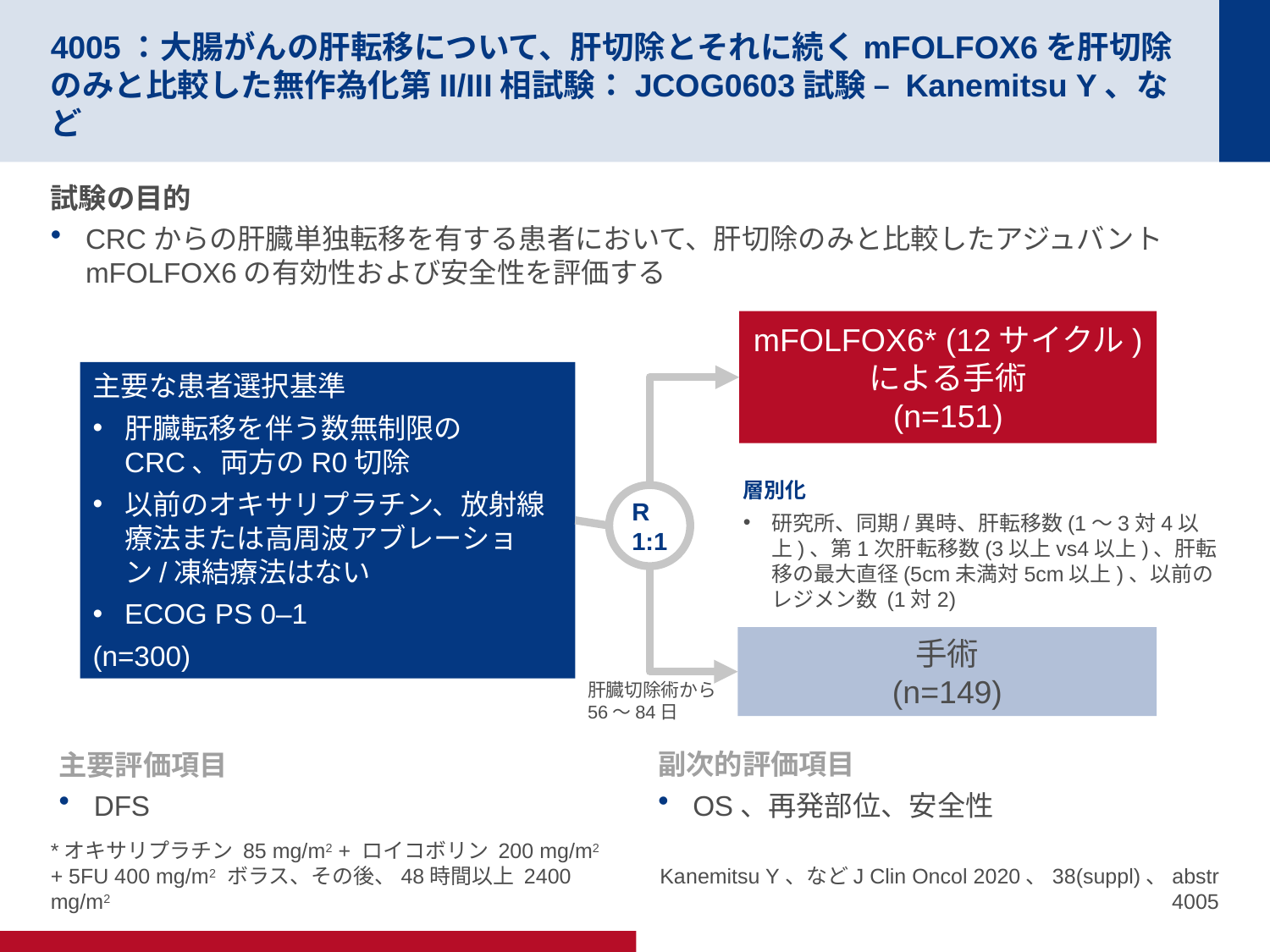

# 4005：大腸がんの肝転移について、肝切除とそれに続くmFOLFOX6を肝切除のみと比較した無作為化第II/III相試験：JCOG0603試験 – Kanemitsu Y、など
試験の目的
CRCからの肝臓単独転移を有する患者において、肝切除のみと比較したアジュバントmFOLFOX6の有効性および安全性を評価する
mFOLFOX6* (12サイクル) による手術
(n=151)
主要な患者選択基準
肝臓転移を伴う数無制限のCRC、両方のR0切除
以前のオキサリプラチン、放射線療法または高周波アブレーション/凍結療法はない
ECOG PS 0–1
(n=300)
層別化
研究所、同期/異時、肝転移数(1〜3対4以上)、第1次肝転移数(3以上vs4以上)、肝転移の最大直径(5cm未満対5cm以上)、以前のレジメン数 (1対2)
R
1:1
手術
(n=149)
肝臓切除術から56～84日
主要評価項目
DFS
副次的評価項目
OS、再発部位、安全性
*オキサリプラチン 85 mg/m2 + ロイコボリン 200 mg/m2 + 5FU 400 mg/m2 ボラス、その後、48時間以上 2400 mg/m2
Kanemitsu Y、などJ Clin Oncol 2020、38(suppl)、abstr 4005